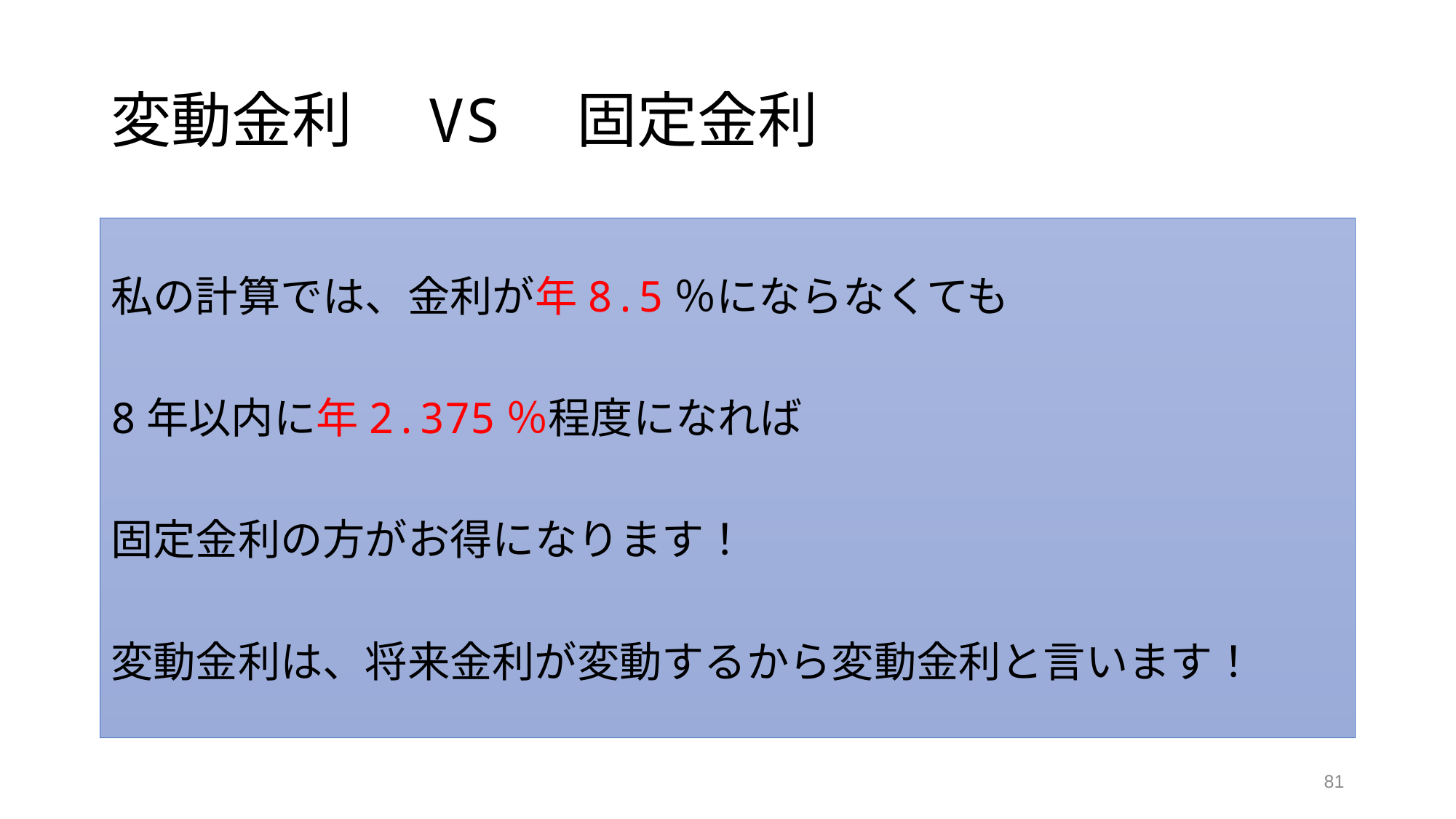

# 変動金利　VS　固定金利

私の計算では、金利が年8.5％にならなくても

8年以内に年2.375％程度になれば

固定金利の方がお得になります！

変動金利は、将来金利が変動するから変動金利と言います！
81